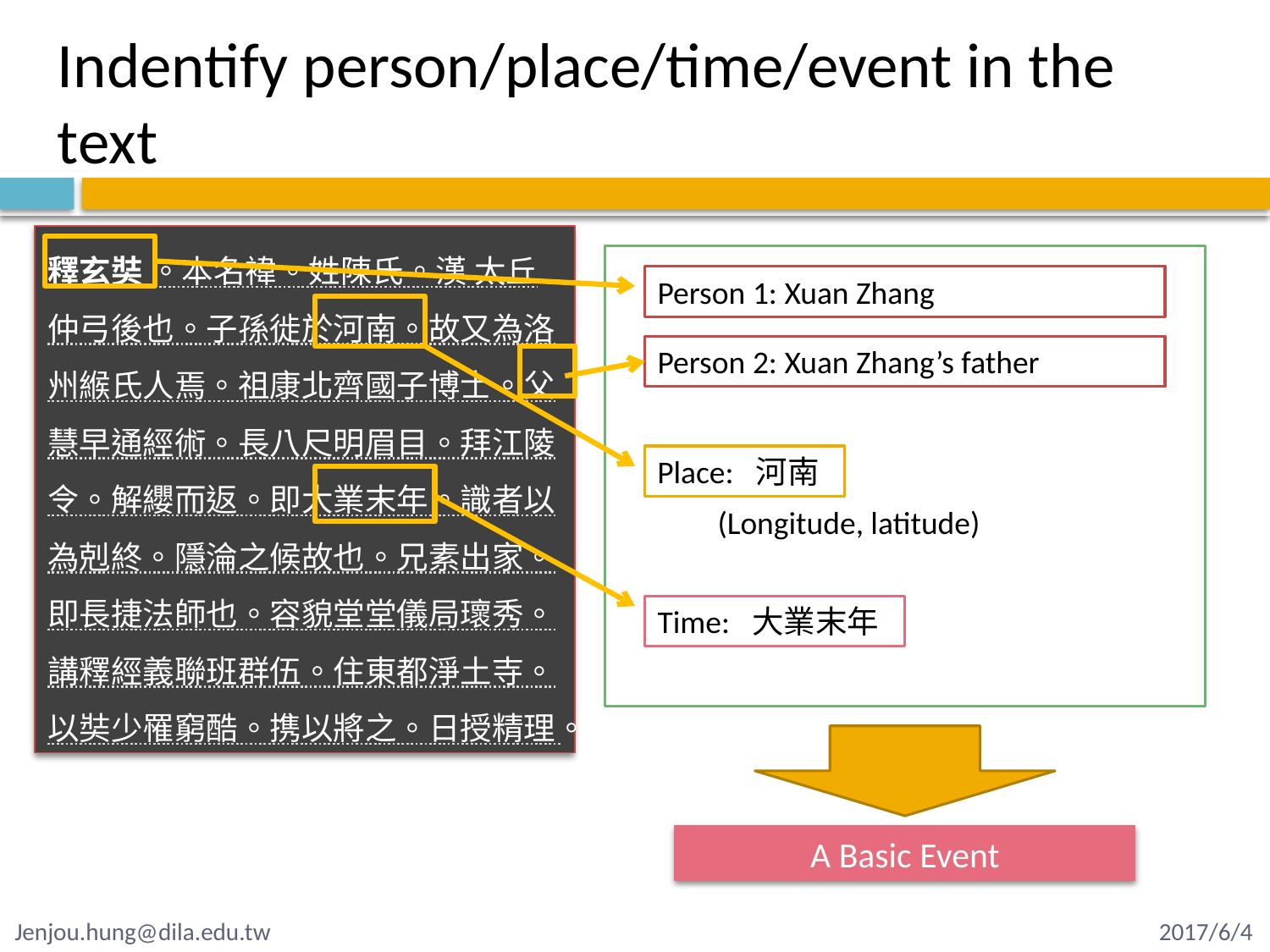

# Indentify person/place/time/event in the text
釋玄奘 。本名褘。姓陳氏。漢 太丘 仲弓後也。子孫徙於河南。故又為洛州緱氏人焉。祖康北齊國子博士。父慧早通經術。長八尺明眉目。拜江陵令。解纓而返。即大業末年。識者以為剋終。隱淪之候故也。兄素出家。即長捷法師也。容貌堂堂儀局瓌秀。講釋經義聯班群伍。住東都淨土寺。以奘少罹窮酷。携以將之。日授精理。
6

Person 1: Xuan Zhang

Person 2: Xuan Zhang’s father

Place:  河南

(Longitude, latitude)
Time:  大業末年

A Basic Event
Jenjou.hung@dila.edu.tw
2017/6/4